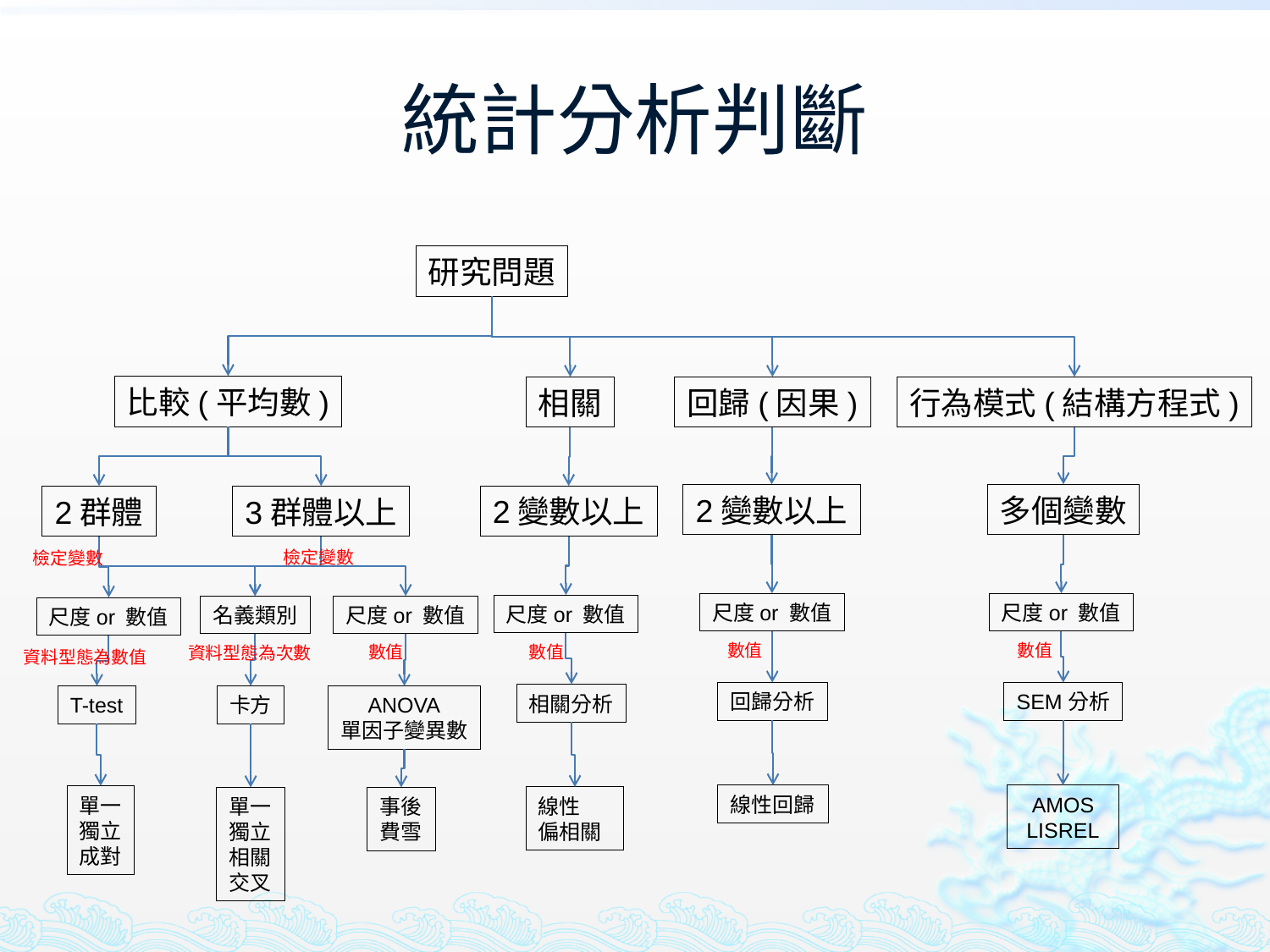

# 統計分析判斷
研究問題
比較(平均數)
相關
回歸(因果)
行為模式(結構方程式)
2變數以上
多個變數
2變數以上
2群體
3群體以上
檢定變數
檢定變數
尺度or 數值
尺度or 數值
尺度or 數值
名義類別
尺度or 數值
尺度or 數值
數值
數值
數值
數值
資料型態為次數
資料型態為數值
回歸分析
SEM分析
相關分析
T-test
卡方
ANOVA
單因子變異數
線性回歸
AMOS
LISREL
單一
獨立
成對
線性
偏相關
單一
獨立
相關
交叉
事後
費雪